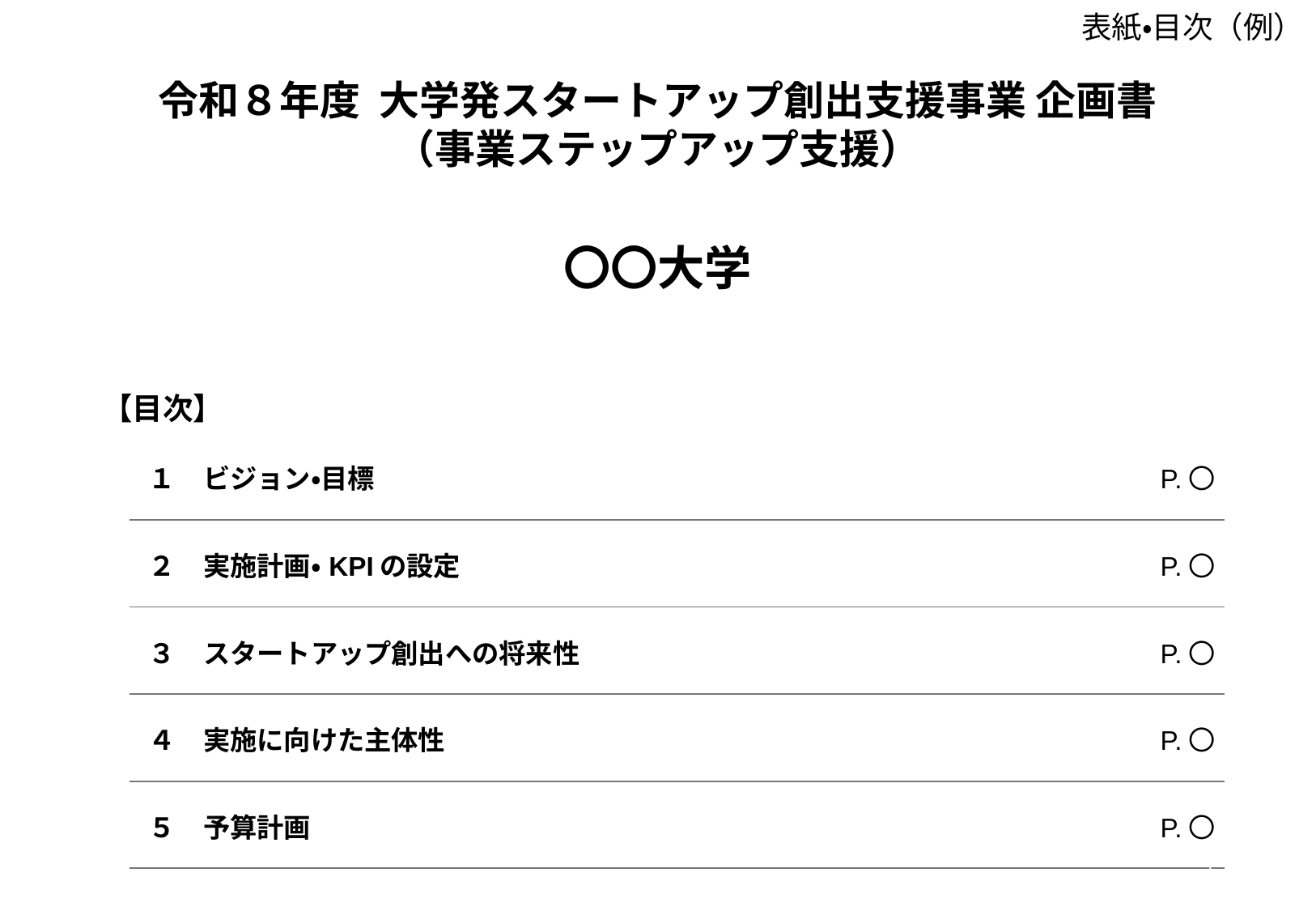

表紙・目次（例）
令和８年度  大学発スタートアップ創出支援事業 企画書
（事業ステップアップ支援）
〇〇大学
【目次】
| １ | ビジョン・目標 | P.〇 |
| --- | --- | --- |
| ２ | 実施計画・KPIの設定 | P.〇 |
| ３ | スタートアップ創出への将来性 | P.〇 |
| ４ | 実施に向けた主体性 | P.〇 |
| ５ | 予算計画 | P.〇 |
2